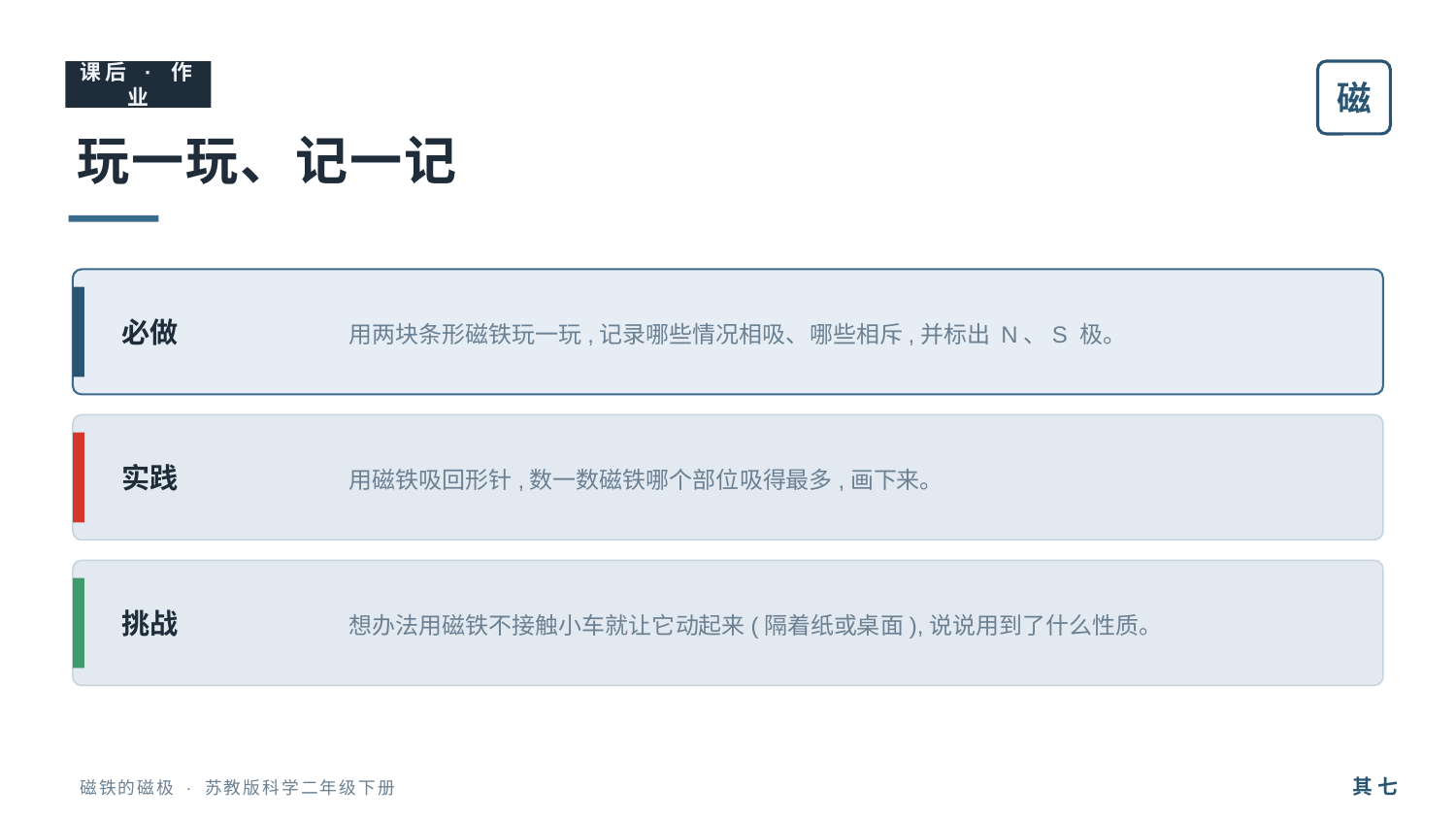

课后 · 作业
磁

玩一玩、记一记

用两块条形磁铁玩一玩,记录哪些情况相吸、哪些相斥,并标出 N、S 极。
必做

用磁铁吸回形针,数一数磁铁哪个部位吸得最多,画下来。
实践

想办法用磁铁不接触小车就让它动起来(隔着纸或桌面),说说用到了什么性质。
挑战

其 七
磁铁的磁极 · 苏教版科学二年级下册